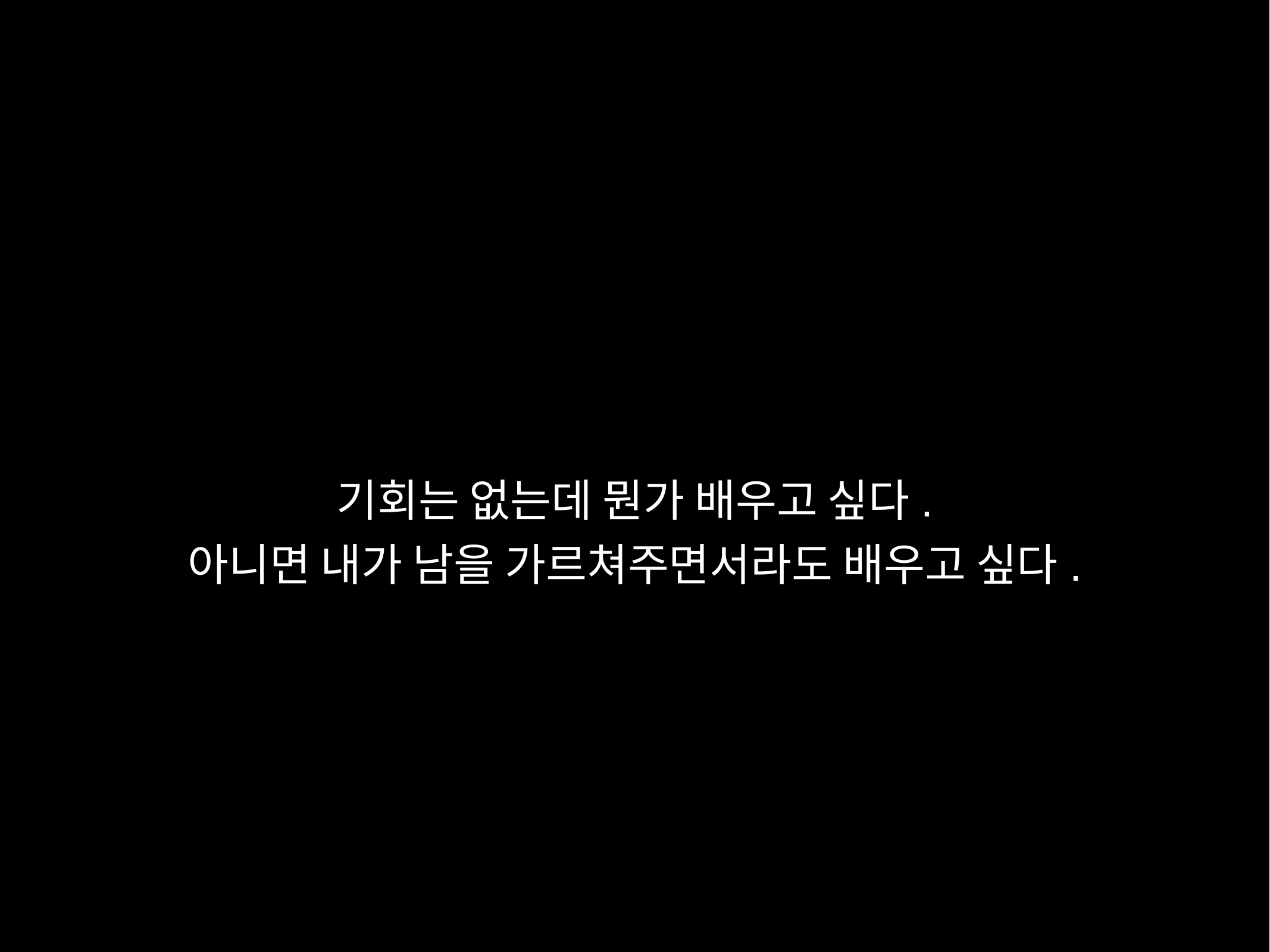

기회는 없는데 뭔가 배우고 싶다.
아니면 내가 남을 가르쳐주면서라도 배우고 싶다.